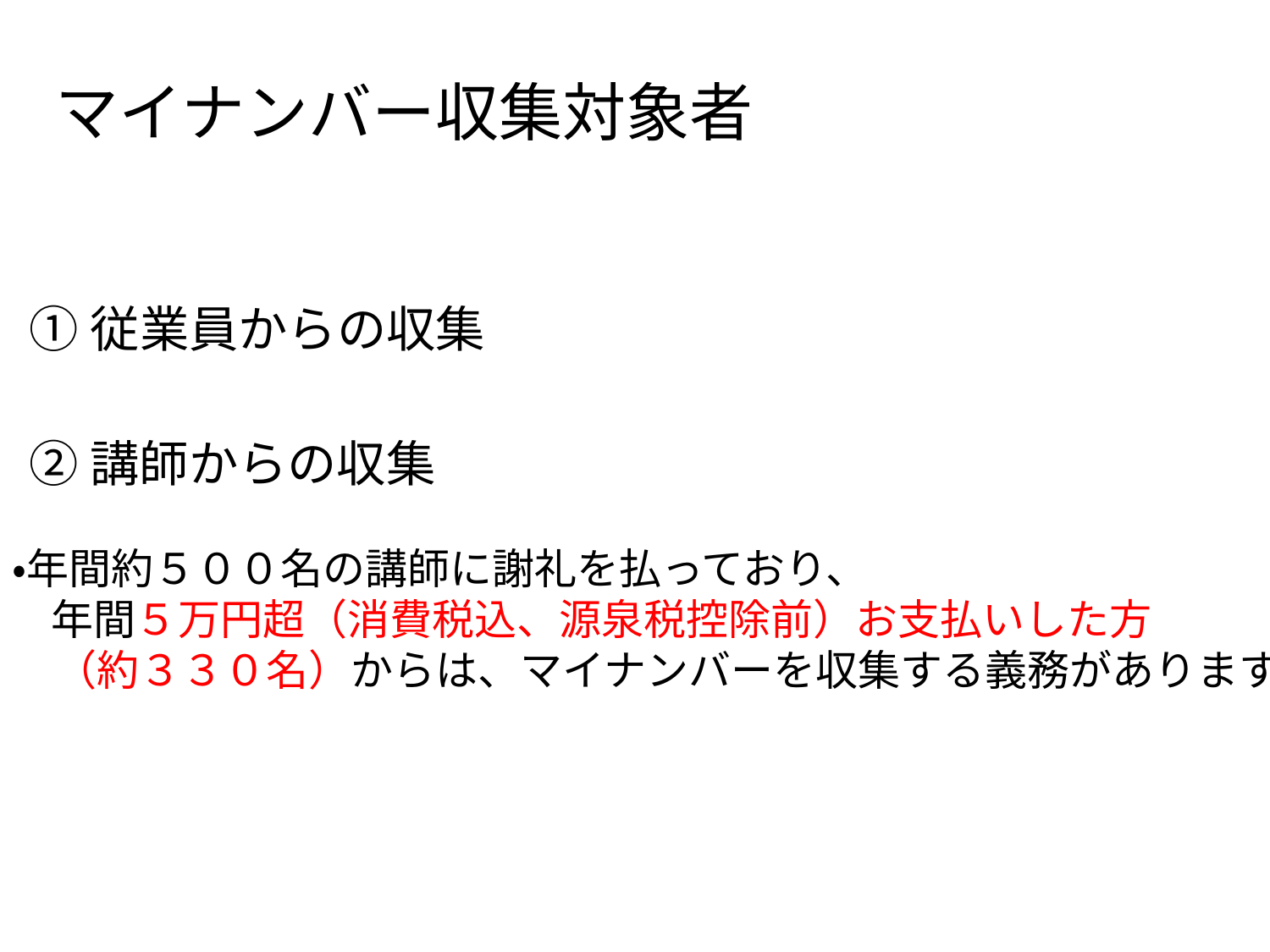

マイナンバー収集対象者
①従業員からの収集
②講師からの収集
・年間約５００名の講師に謝礼を払っており、
   年間５万円超（消費税込、源泉税控除前）お支払いした方
　（約３３０名）からは、マイナンバーを収集する義務があります。